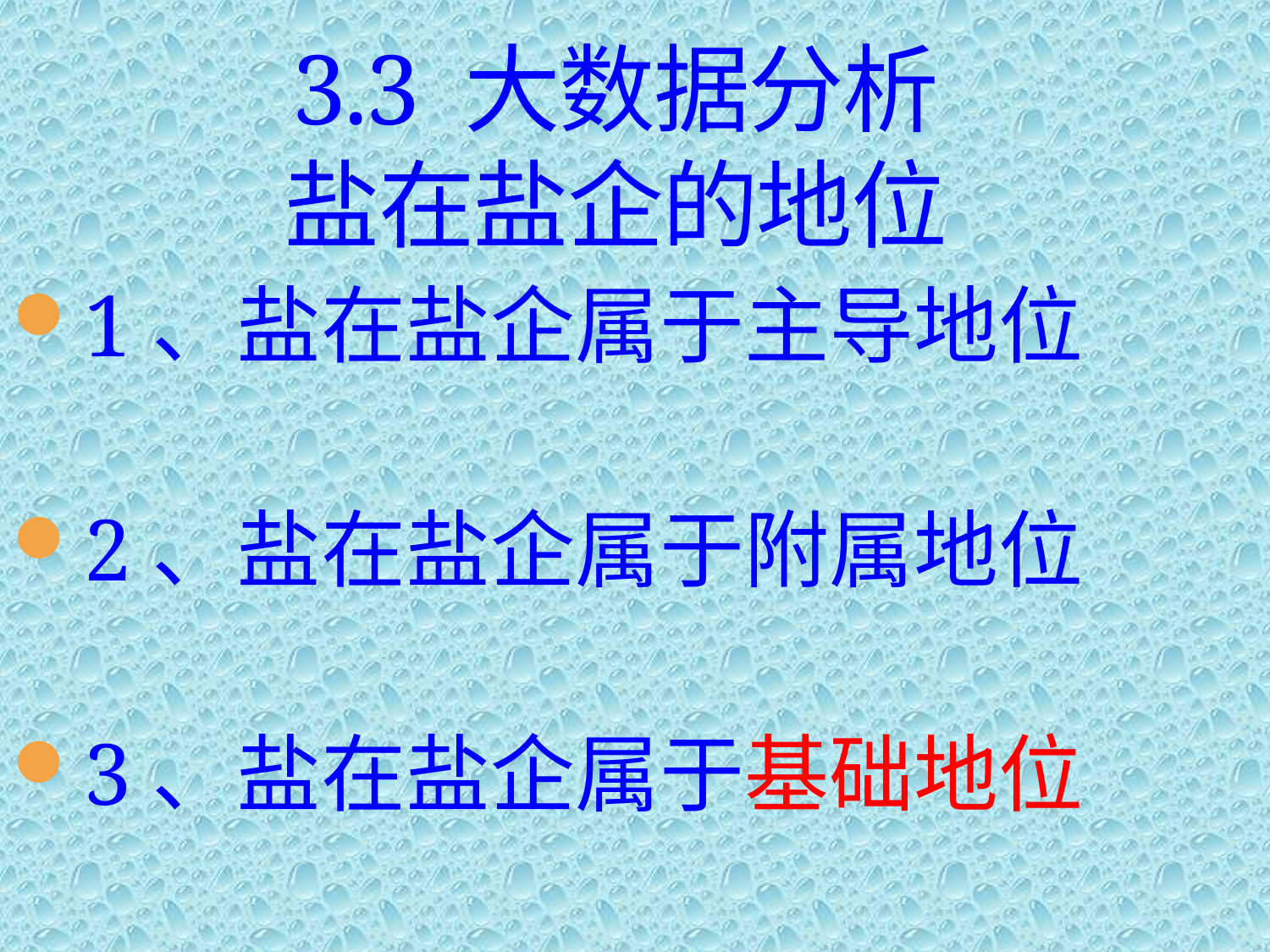

# 3.3 大数据分析 盐在盐企的地位
1、盐在盐企属于主导地位

2、盐在盐企属于附属地位

3、盐在盐企属于基础地位